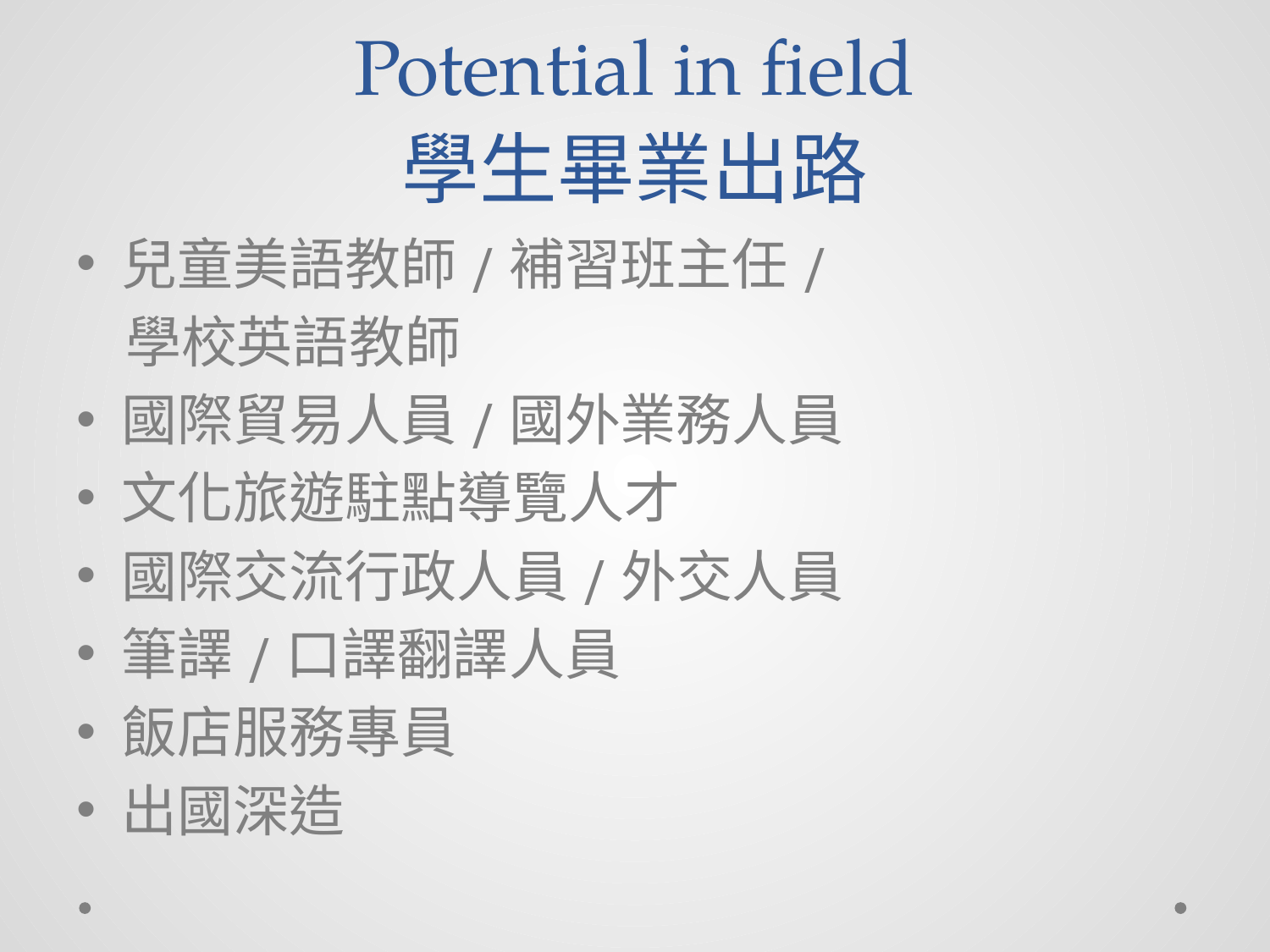

# Potential in field 學生畢業出路
兒童美語教師/補習班主任/
   學校英語教師
國際貿易人員/國外業務人員
文化旅遊駐點導覽人才
國際交流行政人員/外交人員
筆譯/口譯翻譯人員
飯店服務專員
出國深造